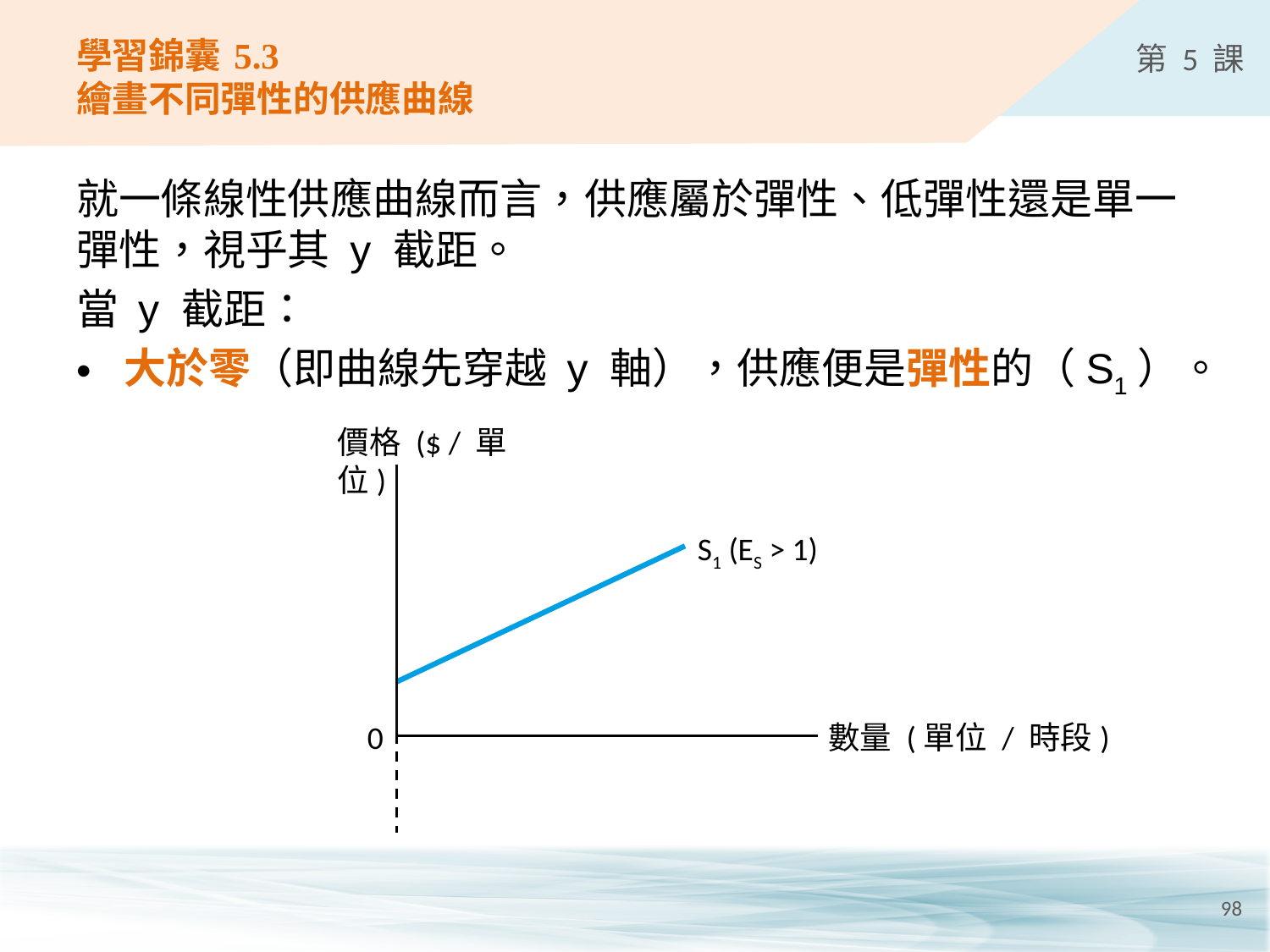

# 學習錦囊 5.3 繪畫不同彈性的供應曲線
就一條線性供應曲線而言，供應屬於彈性、低彈性還是單一彈性，視乎其 y 截距。
當 y 截距：
大於零（即曲線先穿越 y 軸），供應便是彈性的（S1）。
價格 ($ / 單位)
S1 (ES > 1)
0
數量 (單位 / 時段)
98